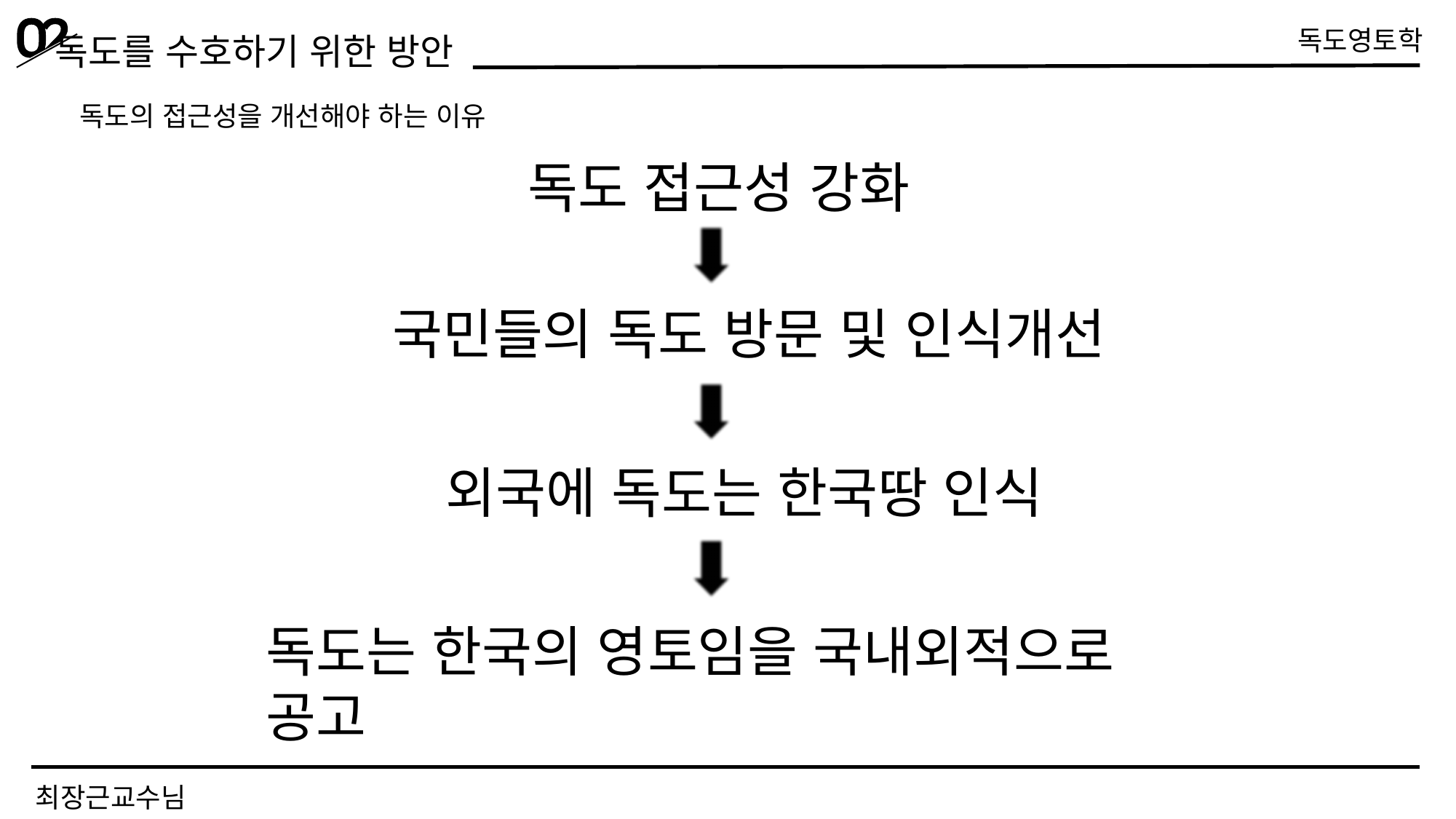

독도영토학

독도를 수호하기 위한 방안
독도의 접근성을 개선해야 하는 이유
독도 접근성 강화

국민들의 독도 방문 및 인식개선

외국에 독도는 한국땅 인식

독도는 한국의 영토임을 국내외적으로 공고
최장근교수님